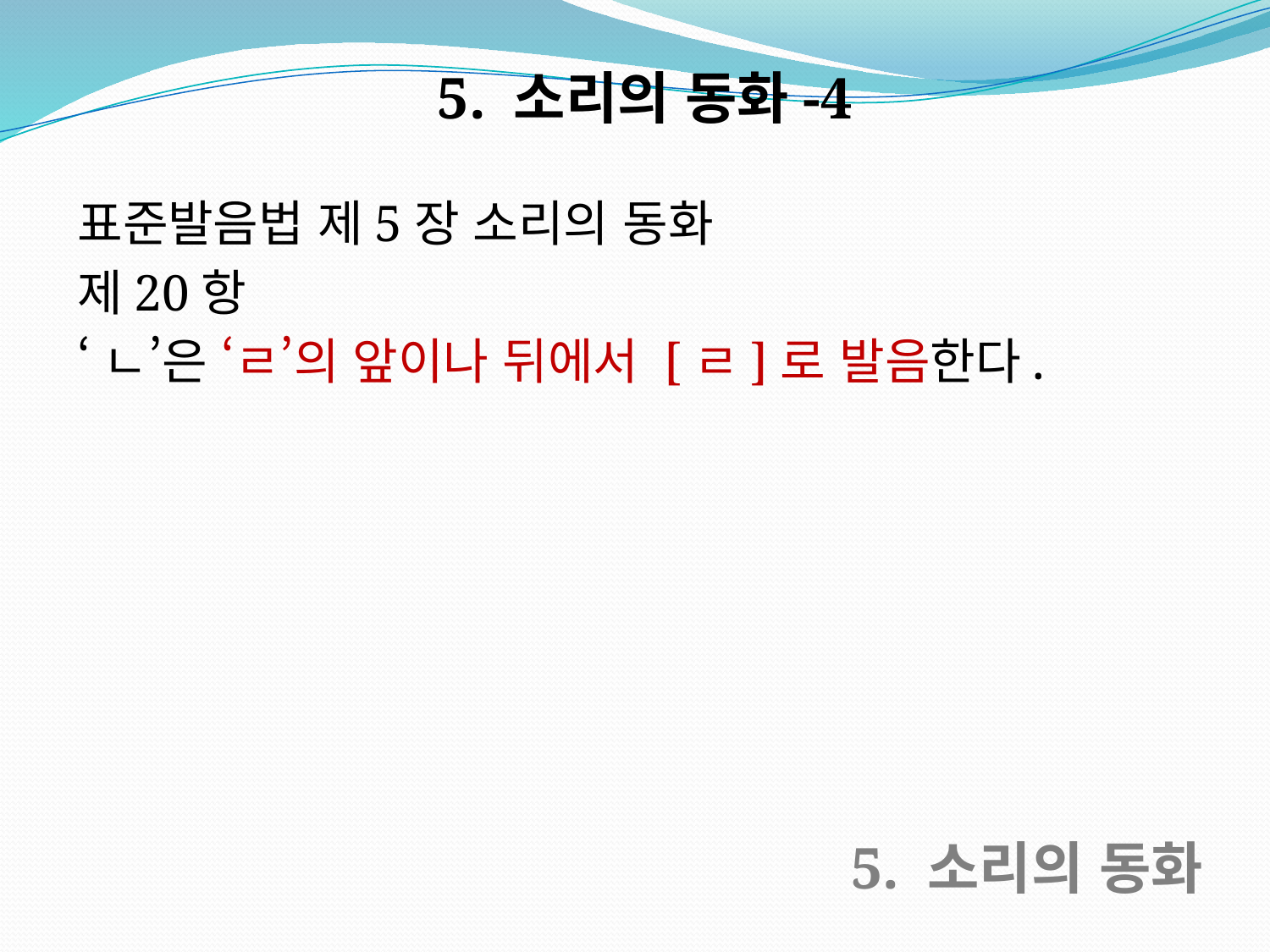

5. 소리의 동화-4
표준발음법 제5장 소리의 동화
제20항
‘ㄴ’은 ‘ㄹ’의 앞이나 뒤에서 [ㄹ]로 발음한다.
5. 소리의 동화